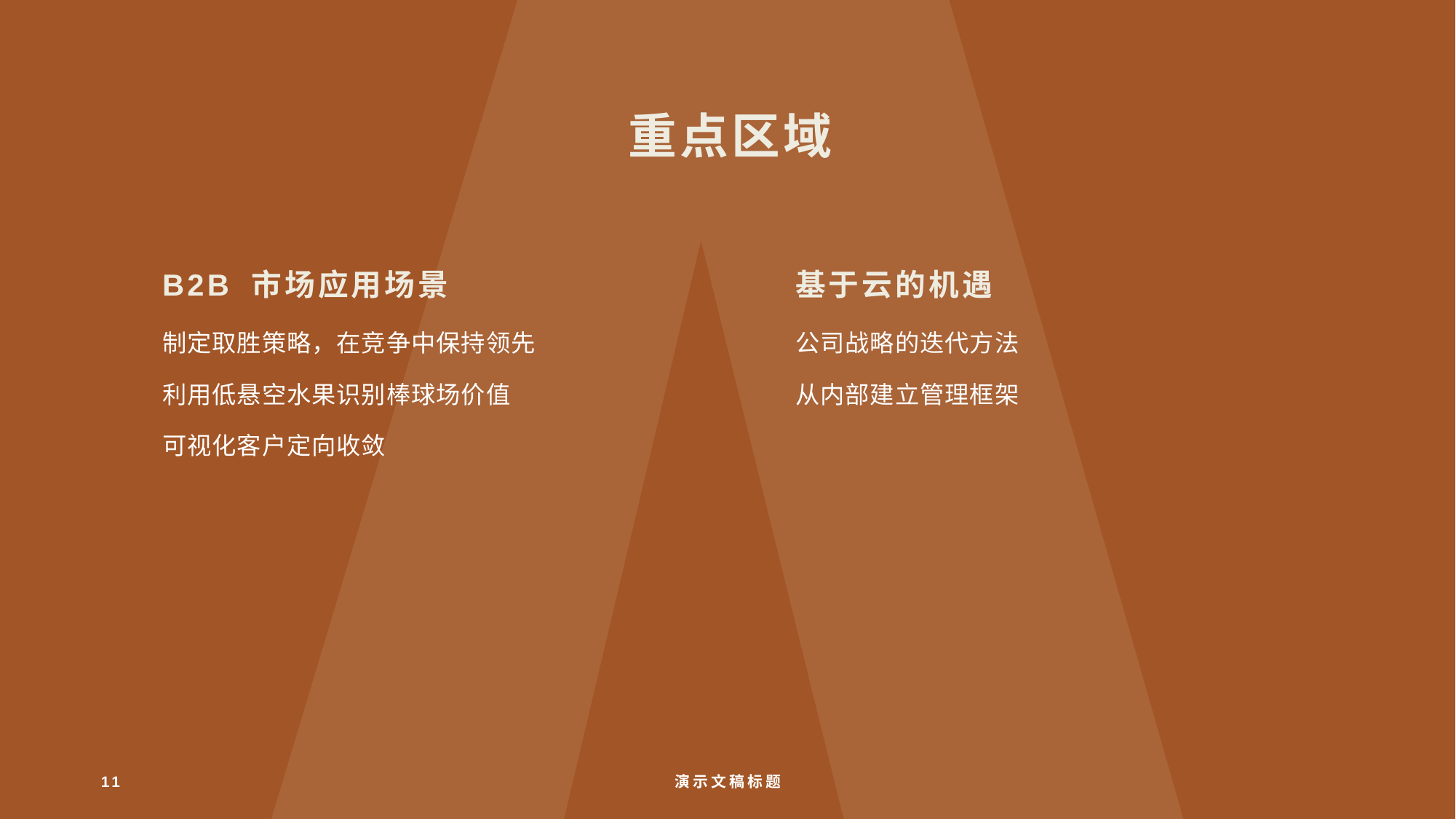

# 重点区域
基于云的机遇
B2B 市场应用场景
公司战略的迭代方法
从内部建立管理框架
制定取胜策略，在竞争中保持领先
利用低悬空水果识别棒球场价值
可视化客户定向收敛
11
演示文稿标题